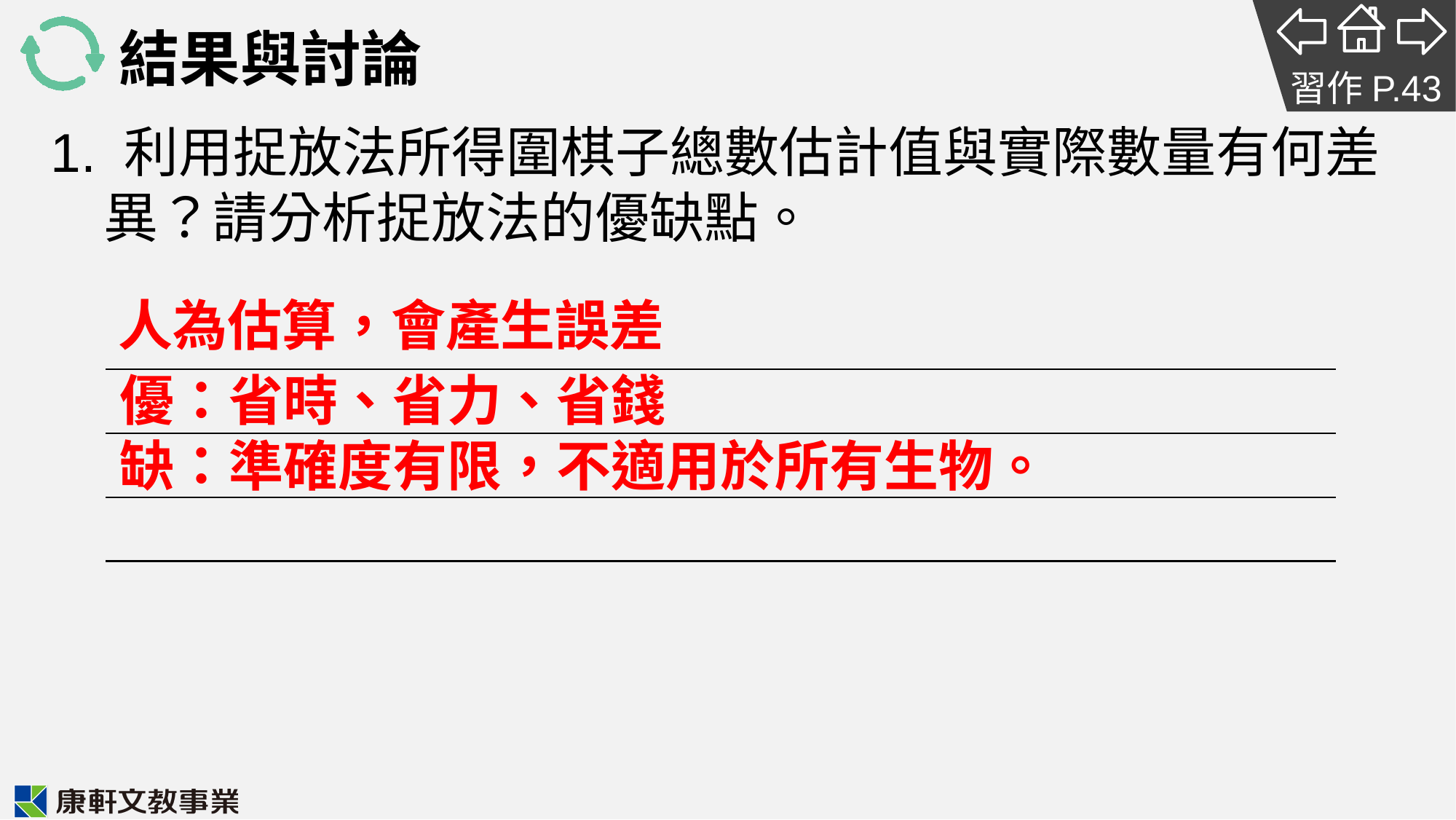

習作P.43
1. 利用捉放法所得圍棋子總數估計值與實際數量有何差異？請分析捉放法的優缺點。
人為估算，會產生誤差
優：省時、省力、省錢
缺：準確度有限，不適用於所有生物。